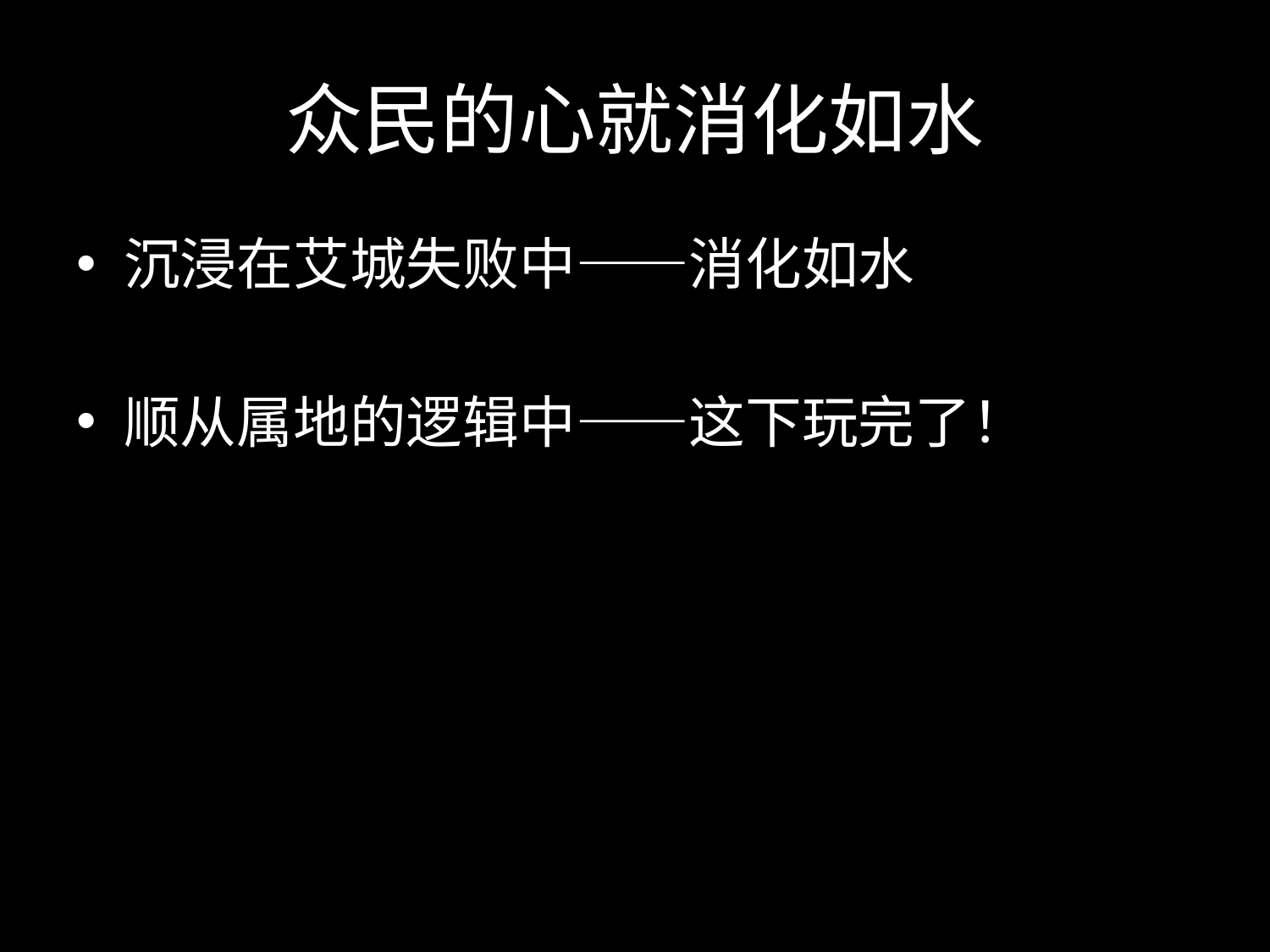

# 众民的心就消化如水
沉浸在艾城失败中——消化如水

顺从属地的逻辑中——这下玩完了！